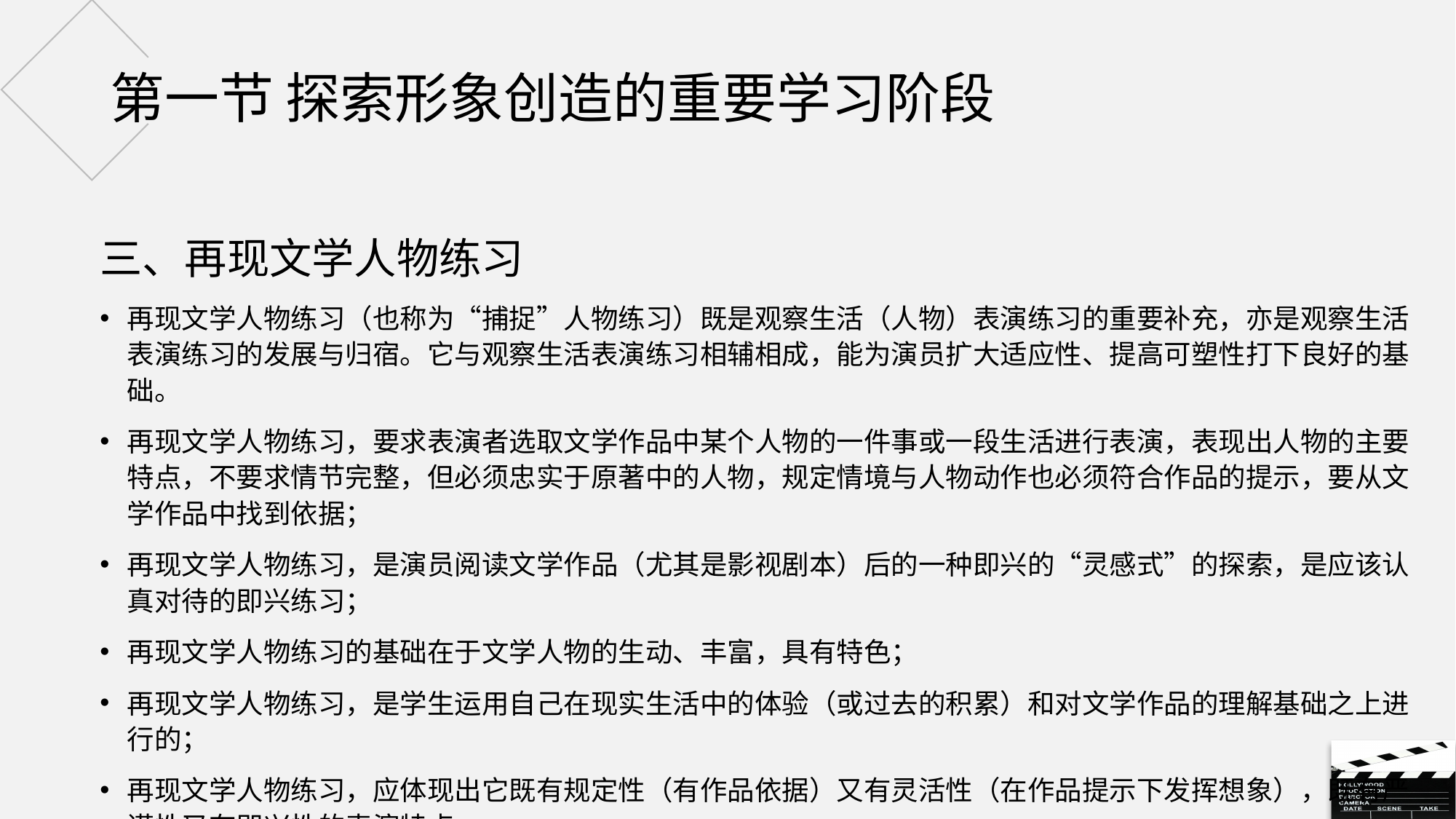

# 第一节 探索形象创造的重要学习阶段
三、再现文学人物练习
再现文学人物练习（也称为“捕捉”人物练习）既是观察生活（人物）表演练习的重要补充，亦是观察生活表演练习的发展与归宿。它与观察生活表演练习相辅相成，能为演员扩大适应性、提高可塑性打下良好的基础。
再现文学人物练习，要求表演者选取文学作品中某个人物的一件事或一段生活进行表演，表现出人物的主要特点，不要求情节完整，但必须忠实于原著中的人物，规定情境与人物动作也必须符合作品的提示，要从文学作品中找到依据；
再现文学人物练习，是演员阅读文学作品（尤其是影视剧本）后的一种即兴的“灵感式”的探索，是应该认真对待的即兴练习；
再现文学人物练习的基础在于文学人物的生动、丰富，具有特色；
再现文学人物练习，是学生运用自己在现实生活中的体验（或过去的积累）和对文学作品的理解基础之上进行的；
再现文学人物练习，应体现出它既有规定性（有作品依据）又有灵活性（在作品提示下发挥想象），既有严谨性又有即兴性的表演特点。